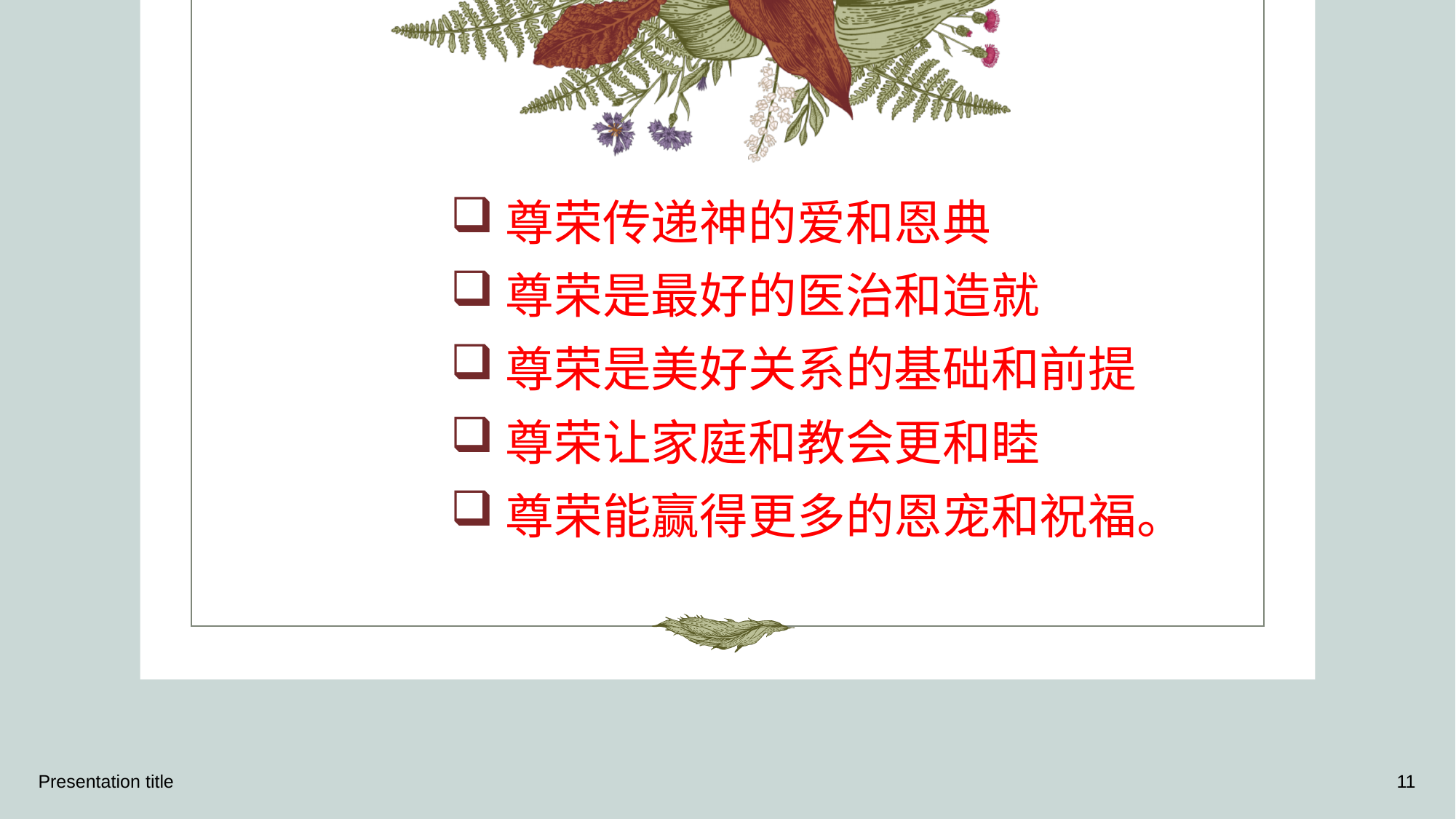

尊荣传递神的爱和恩典
尊荣是最好的医治和造就
尊荣是美好关系的基础和前提
尊荣让家庭和教会更和睦
尊荣能赢得更多的恩宠和祝福。
Presentation title
11